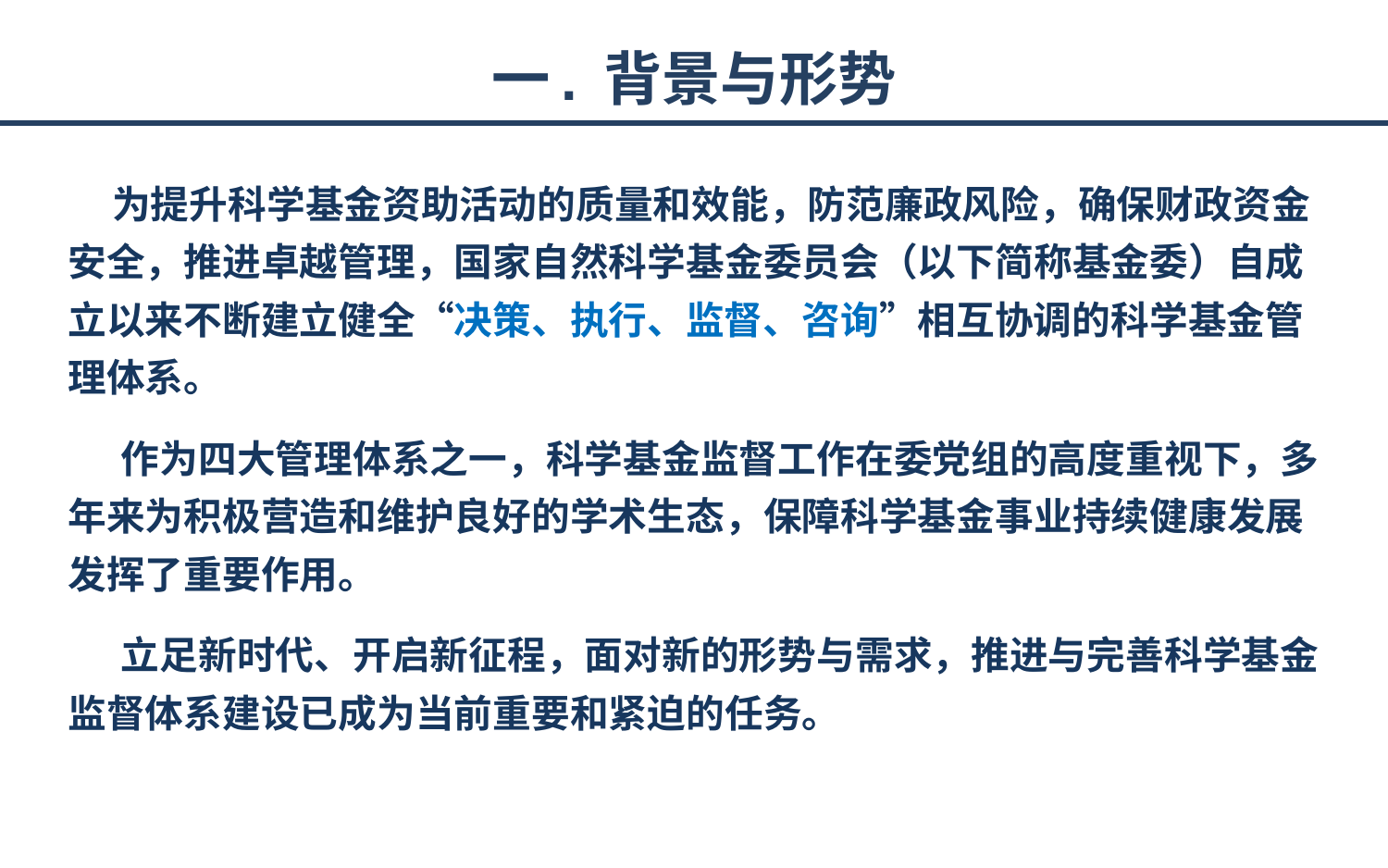

# 一. 背景与形势
    为提升科学基金资助活动的质量和效能，防范廉政风险，确保财政资金安全，推进卓越管理，国家自然科学基金委员会（以下简称基金委）自成立以来不断建立健全“决策、执行、监督、咨询”相互协调的科学基金管理体系。
     作为四大管理体系之一，科学基金监督工作在委党组的高度重视下，多年来为积极营造和维护良好的学术生态，保障科学基金事业持续健康发展发挥了重要作用。
     立足新时代、开启新征程，面对新的形势与需求，推进与完善科学基金监督体系建设已成为当前重要和紧迫的任务。